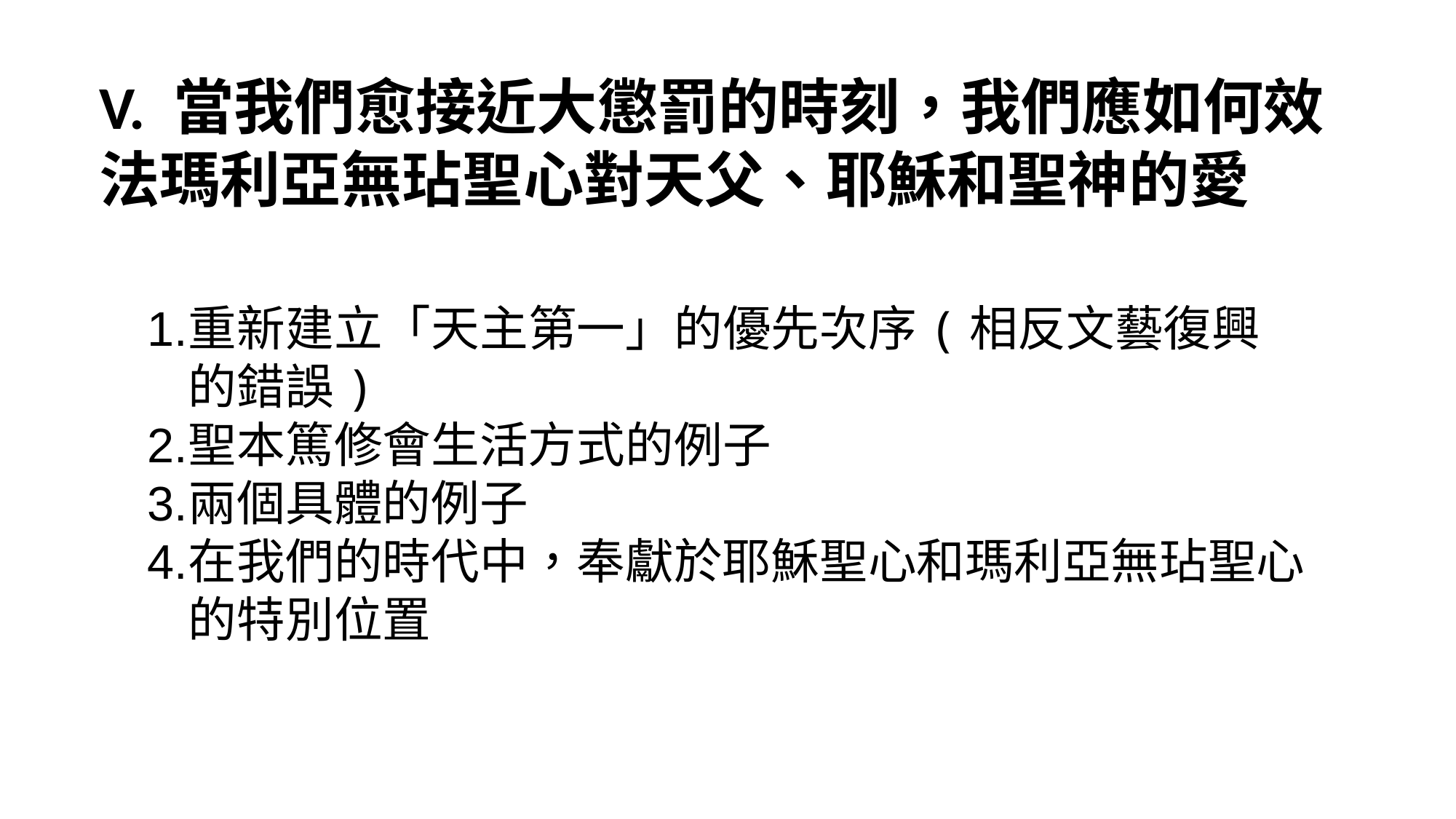

V. 當我們愈接近大懲罰的時刻，我們應如何效法瑪利亞無玷聖心對天父、耶穌和聖神的愛
重新建立「天主第一」的優先次序(相反文藝復興的錯誤)
聖本篤修會生活方式的例子
兩個具體的例子
在我們的時代中，奉獻於耶穌聖心和瑪利亞無玷聖心的特別位置